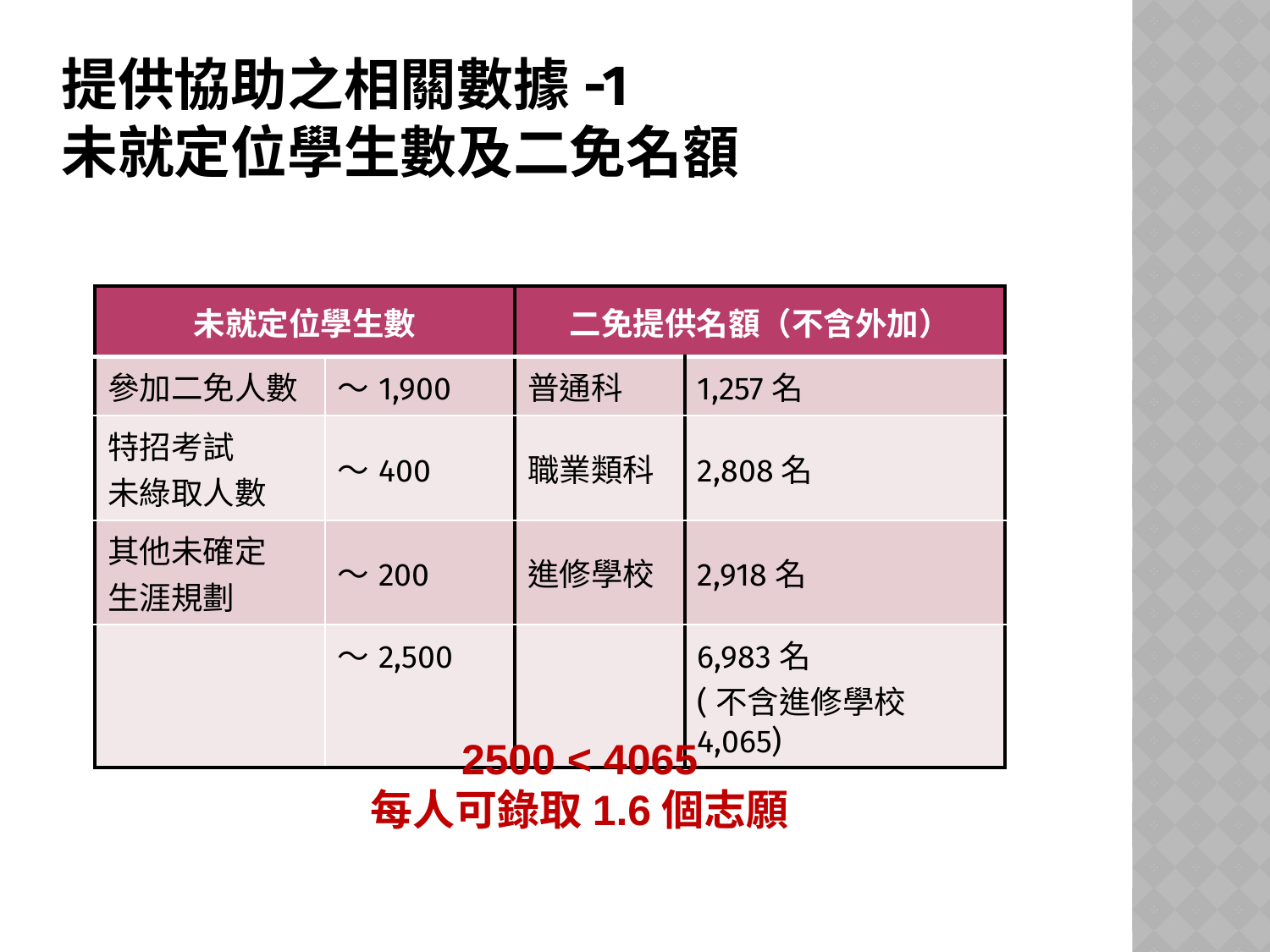

# 提供協助之相關數據-1 未就定位學生數及二免名額
| 未就定位學生數 |  | 二免提供名額（不含外加） |  |
| --- | --- | --- | --- |
| 參加二免人數 | ～1,900 | 普通科 | 1,257名 |
| 特招考試 未綠取人數 | ～400 | 職業類科 | 2,808名 |
| 其他未確定 生涯規劃 | ～200 | 進修學校 | 2,918名 |
|  | ～2,500 |  | 6,983名 (不含進修學校4,065) |
2500 < 4065
每人可錄取1.6個志願